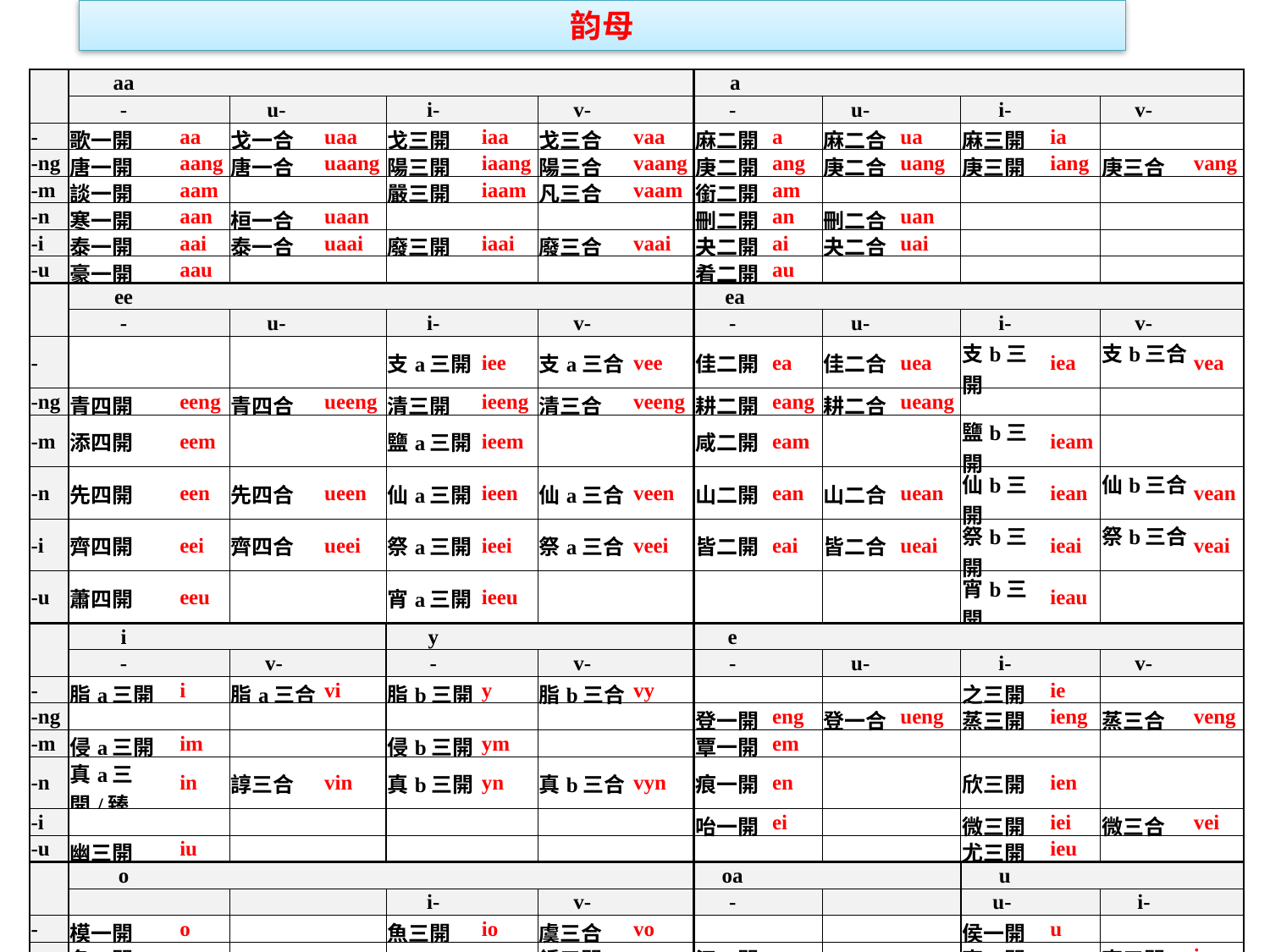

韵母
|  | aa |  |  |  |  |  |  |  | a |  |  |  |  |  |  |  |
| --- | --- | --- | --- | --- | --- | --- | --- | --- | --- | --- | --- | --- | --- | --- | --- | --- |
|  | - |  | u- |  | i- |  | v- |  | - |  | u- |  | i- |  | v- |  |
| - | 歌一開 | aa | 戈一合 | uaa | 戈三開 | iaa | 戈三合 | vaa | 麻二開 | a | 麻二合 | ua | 麻三開 | ia |  |  |
| -ng | 唐一開 | aang | 唐一合 | uaang | 陽三開 | iaang | 陽三合 | vaang | 庚二開 | ang | 庚二合 | uang | 庚三開 | iang | 庚三合 | vang |
| -m | 談一開 | aam |  |  | 嚴三開 | iaam | 凡三合 | vaam | 銜二開 | am |  |  |  |  |  |  |
| -n | 寒一開 | aan | 桓一合 | uaan |  |  |  |  | 刪二開 | an | 刪二合 | uan |  |  |  |  |
| -i | 泰一開 | aai | 泰一合 | uaai | 廢三開 | iaai | 廢三合 | vaai | 夬二開 | ai | 夬二合 | uai |  |  |  |  |
| -u | 豪一開 | aau |  |  |  |  |  |  | 肴二開 | au |  |  |  |  |  |  |
|  | ee |  |  |  |  |  |  |  | ea |  |  |  |  |  |  |  |
|  | - |  | u- |  | i- |  | v- |  | - |  | u- |  | i- |  | v- |  |
| - |  |  |  |  | 支a三開 | iee | 支a三合 | vee | 佳二開 | ea | 佳二合 | uea | 支b三開 | iea | 支b三合 | vea |
| -ng | 青四開 | eeng | 青四合 | ueeng | 清三開 | ieeng | 清三合 | veeng | 耕二開 | eang | 耕二合 | ueang |  |  |  |  |
| -m | 添四開 | eem |  |  | 鹽a三開 | ieem |  |  | 咸二開 | eam |  |  | 鹽b三開 | ieam |  |  |
| -n | 先四開 | een | 先四合 | ueen | 仙a三開 | ieen | 仙a三合 | veen | 山二開 | ean | 山二合 | uean | 仙b三開 | iean | 仙b三合 | vean |
| -i | 齊四開 | eei | 齊四合 | ueei | 祭a三開 | ieei | 祭a三合 | veei | 皆二開 | eai | 皆二合 | ueai | 祭b三開 | ieai | 祭b三合 | veai |
| -u | 蕭四開 | eeu |  |  | 宵a三開 | ieeu |  |  |  |  |  |  | 宵b三開 | ieau |  |  |
|  | i |  |  |  | y |  |  |  | e |  |  |  |  |  |  |  |
|  | - |  | v- |  | - |  | v- |  | - |  | u- |  | i- |  | v- |  |
| - | 脂a三開 | i | 脂a三合 | vi | 脂b三開 | y | 脂b三合 | vy |  |  |  |  | 之三開 | ie |  |  |
| -ng |  |  |  |  |  |  |  |  | 登一開 | eng | 登一合 | ueng | 蒸三開 | ieng | 蒸三合 | veng |
| -m | 侵a三開 | im |  |  | 侵b三開 | ym |  |  | 覃一開 | em |  |  |  |  |  |  |
| -n | 真a三開/臻 | in | 諄三合 | vin | 真b三開 | yn | 真b三合 | vyn | 痕一開 | en |  |  | 欣三開 | ien |  |  |
| -i |  |  |  |  |  |  |  |  | 咍一開 | ei |  |  | 微三開 | iei | 微三合 | vei |
| -u | 幽三開 | iu |  |  |  |  |  |  |  |  |  |  | 尤三開 | ieu |  |  |
|  | o |  |  |  |  |  |  |  | oa |  |  |  | u |  |  |  |
|  |  |  |  |  | i- |  | v- |  | - |  |  |  | u- |  | i- |  |
| - | 模一開 | o |  |  | 魚三開 | io | 虞三合 | vo |  |  |  |  | 侯一開 | u |  |  |
| -ng | 冬一開 | ong |  |  |  |  | 鍾三開 | vong | 江二開 | oang |  |  | 東一開 | ung | 東三開 | iung |
| -n | 魂一合 | on |  |  | 元三開 | ion | 元三合 | von |  |  |  |  |  |  | 文三合 | iun |
| -i | 灰一合 | oi |  |  |  |  |  |  |  |  |  |  |  |  |  |  |